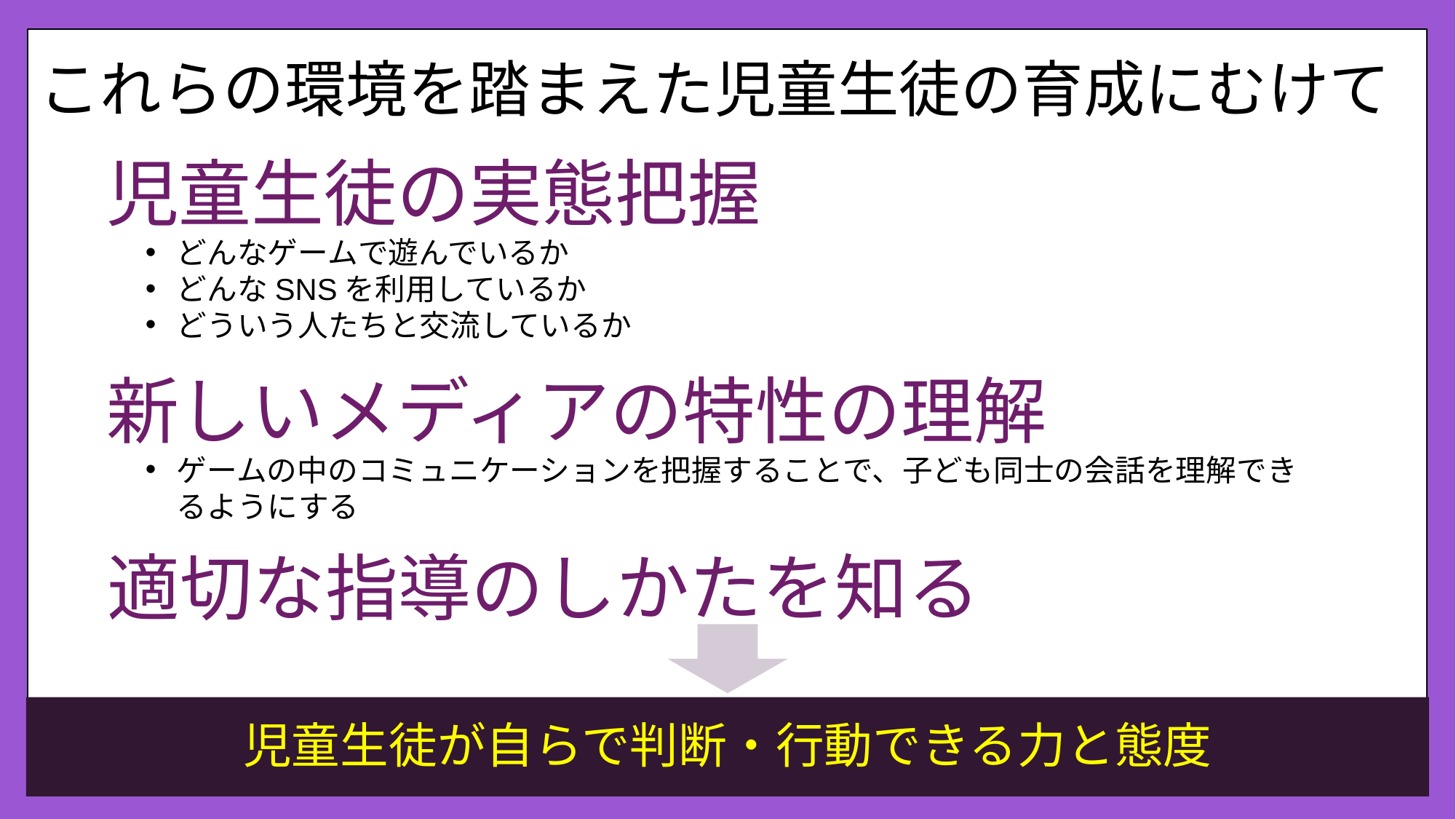

# これらの環境を踏まえた児童生徒の育成にむけて
児童生徒の実態把握
どんなゲームで遊んでいるか
どんなSNSを利用しているか
どういう人たちと交流しているか
新しいメディアの特性の理解
ゲームの中のコミュニケーションを把握することで、子ども同士の会話を理解できるようにする
適切な指導のしかたを知る

児童生徒が自らで判断・行動できる力と態度